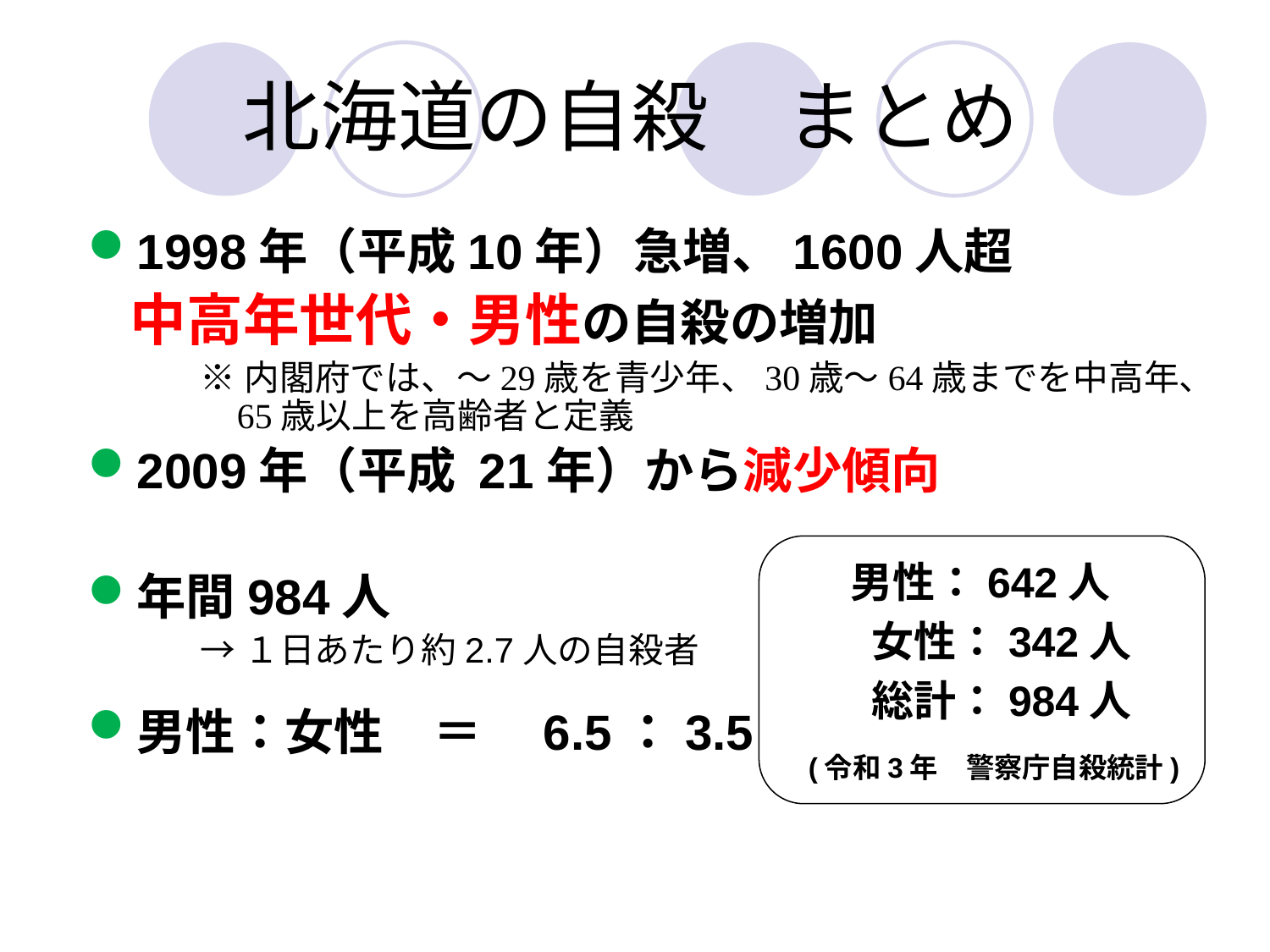

# 北海道の自殺　まとめ
1998年（平成10年）急増、1600人超
　　中高年世代・男性の自殺の増加
※内閣府では、～29歳を青少年、30歳～64歳までを中高年、65歳以上を高齢者と定義
2009年（平成 21年）から減少傾向

年間984人
→１日あたり約2.7人の自殺者

男性：女性　＝　6.5：3.5

   男性：642人
   女性：342人
   総計：984人

(令和3年　警察庁自殺統計)